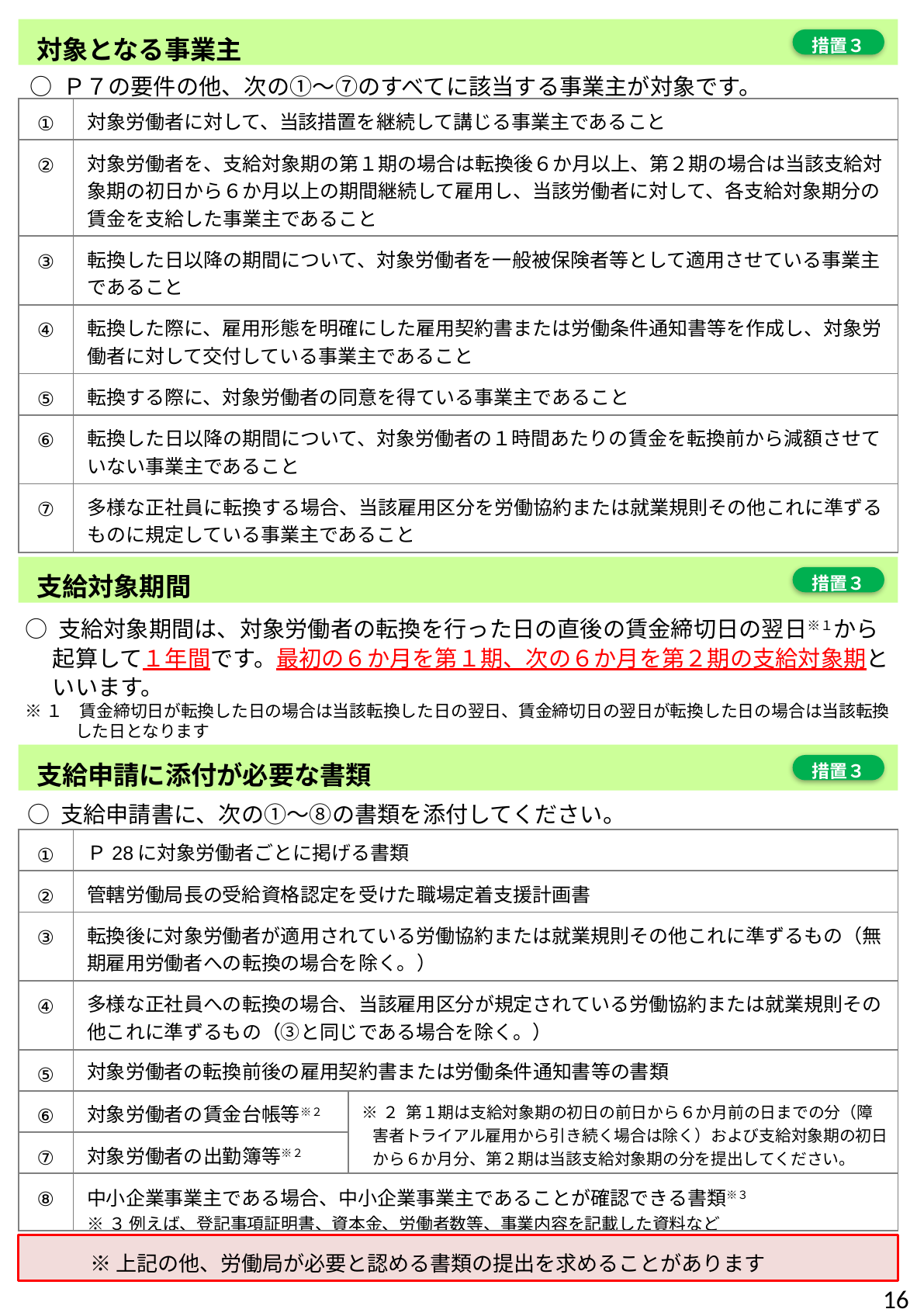

対象となる事業主
措置３
○ Ｐ７の要件の他、次の①～⑦のすべてに該当する事業主が対象です。
| ① | 対象労働者に対して、当該措置を継続して講じる事業主であること |
| --- | --- |
| ② | 対象労働者を、支給対象期の第１期の場合は転換後６か月以上、第２期の場合は当該支給対象期の初日から６か月以上の期間継続して雇用し、当該労働者に対して、各支給対象期分の賃金を支給した事業主であること |
| ③ | 転換した日以降の期間について、対象労働者を一般被保険者等として適用させている事業主であること |
| ④ | 転換した際に、雇用形態を明確にした雇用契約書または労働条件通知書等を作成し、対象労働者に対して交付している事業主であること |
| ⑤ | 転換する際に、対象労働者の同意を得ている事業主であること |
| ⑥ | 転換した日以降の期間について、対象労働者の１時間あたりの賃金を転換前から減額させていない事業主であること |
| ⑦ | 多様な正社員に転換する場合、当該雇用区分を労働協約または就業規則その他これに準ずるものに規定している事業主であること |
支給対象期間
措置３
○ 支給対象期間は、対象労働者の転換を行った日の直後の賃金締切日の翌日※１から起算して１年間です。最初の６か月を第１期、次の６か月を第２期の支給対象期といいます。
※１　賃金締切日が転換した日の場合は当該転換した日の翌日、賃金締切日の翌日が転換した日の場合は当該転換した日となります

支給申請に添付が必要な書類
措置３
○ 支給申請書に、次の①～⑧の書類を添付してください。
| ① | Ｐ28に対象労働者ごとに掲げる書類 |  |
| --- | --- | --- |
| ② | 管轄労働局長の受給資格認定を受けた職場定着支援計画書 |  |
| ③ | 転換後に対象労働者が適用されている労働協約または就業規則その他これに準ずるもの（無期雇用労働者への転換の場合を除く。） |  |
| ④ | 多様な正社員への転換の場合、当該雇用区分が規定されている労働協約または就業規則その他これに準ずるもの（③と同じである場合を除く。） |  |
| ⑤ | 対象労働者の転換前後の雇用契約書または労働条件通知書等の書類 |  |
| ⑥ | 対象労働者の賃金台帳等※２ | ※２ 第１期は支給対象期の初日の前日から６か月前の日までの分（障害者トライアル雇用から引き続く場合は除く）および支給対象期の初日から６か月分、第２期は当該支給対象期の分を提出してください。 |
| ⑦ | 対象労働者の出勤簿等※２ |  |
| ⑧ | 中小企業事業主である場合、中小企業事業主であることが確認できる書類※３ ※３ 例えば、登記事項証明書、資本金、労働者数等、事業内容を記載した資料など |  |

※上記の他、労働局が必要と認める書類の提出を求めることがあります
16